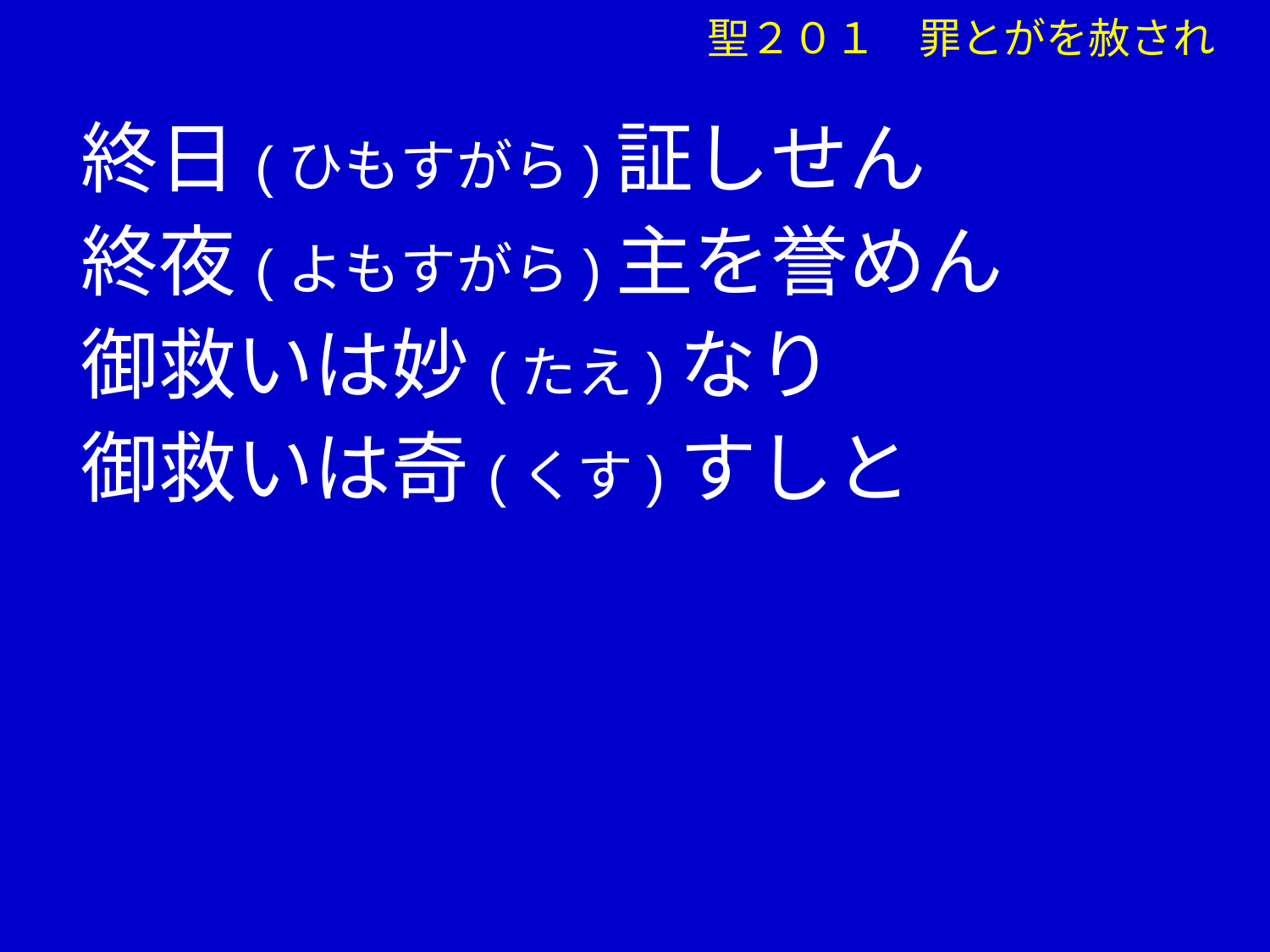

聖２０１　罪とがを赦され
終日(ひもすがら)証しせん
終夜(よもすがら)主を誉めん
御救いは妙(たえ)なり
御救いは奇(くす)すしと